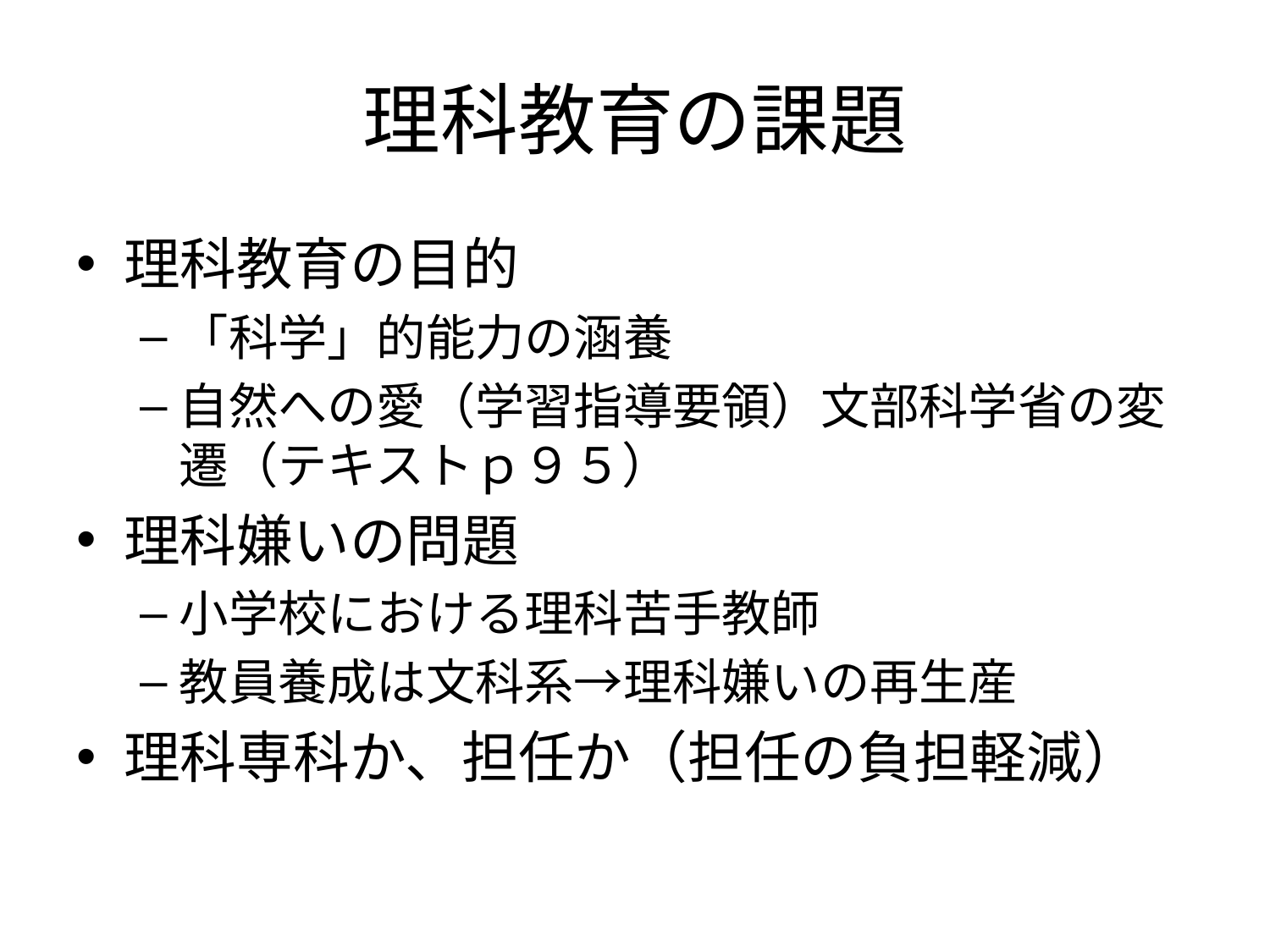

# 理科教育の課題
理科教育の目的
「科学」的能力の涵養
自然への愛（学習指導要領）文部科学省の変遷（テキストｐ９５）
理科嫌いの問題
小学校における理科苦手教師
教員養成は文科系→理科嫌いの再生産
理科専科か、担任か（担任の負担軽減）